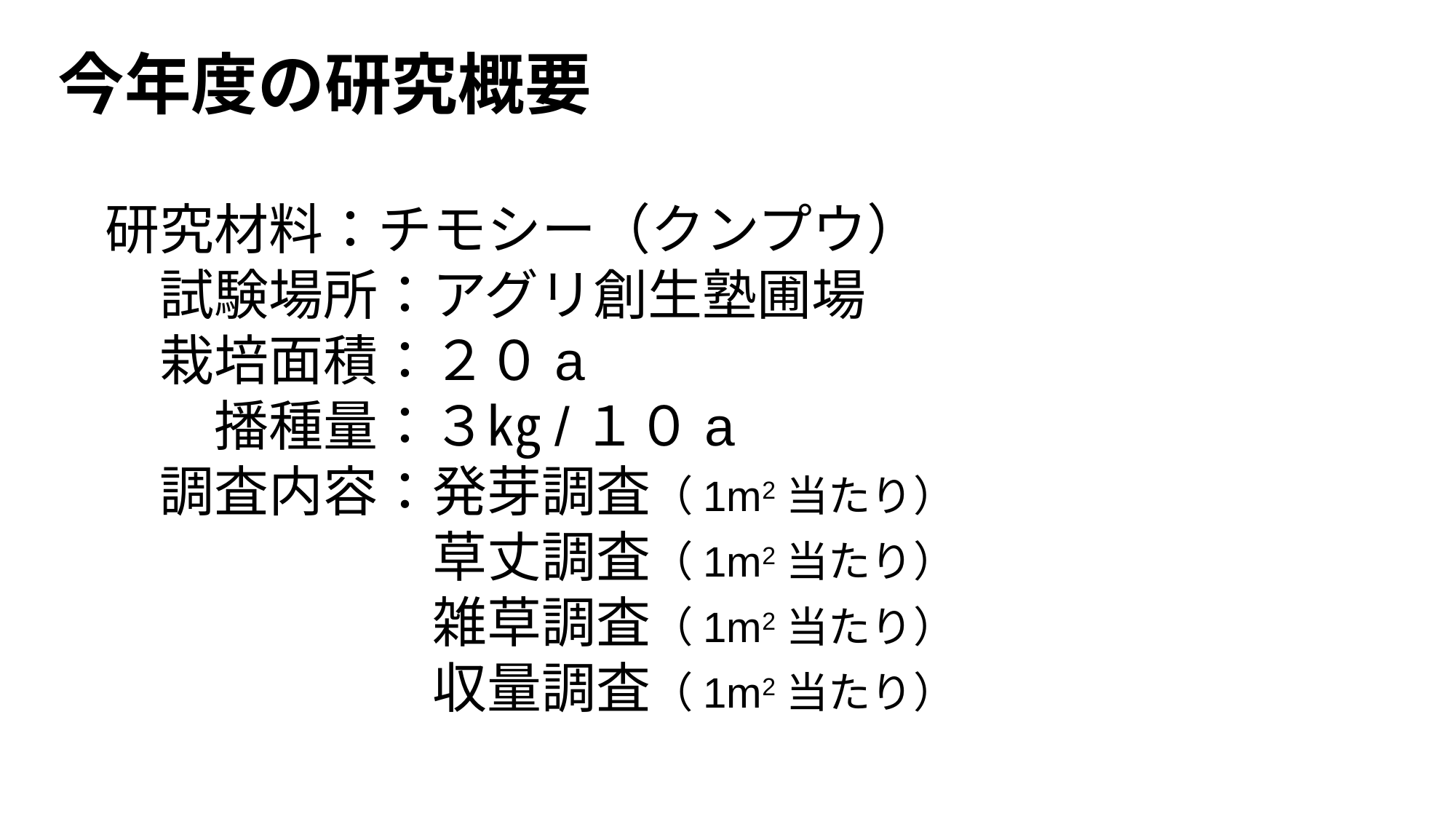

今年度の研究概要
研究材料：チモシー（クンプウ）
　試験場所：アグリ創生塾圃場
　栽培面積：２０a
　　播種量：３㎏/１０a
　調査内容：発芽調査（1m2当たり）
　　　　　　草丈調査（1m2当たり）
　　　　　　雑草調査（1m2当たり）
　　　　　　収量調査（1m2当たり）